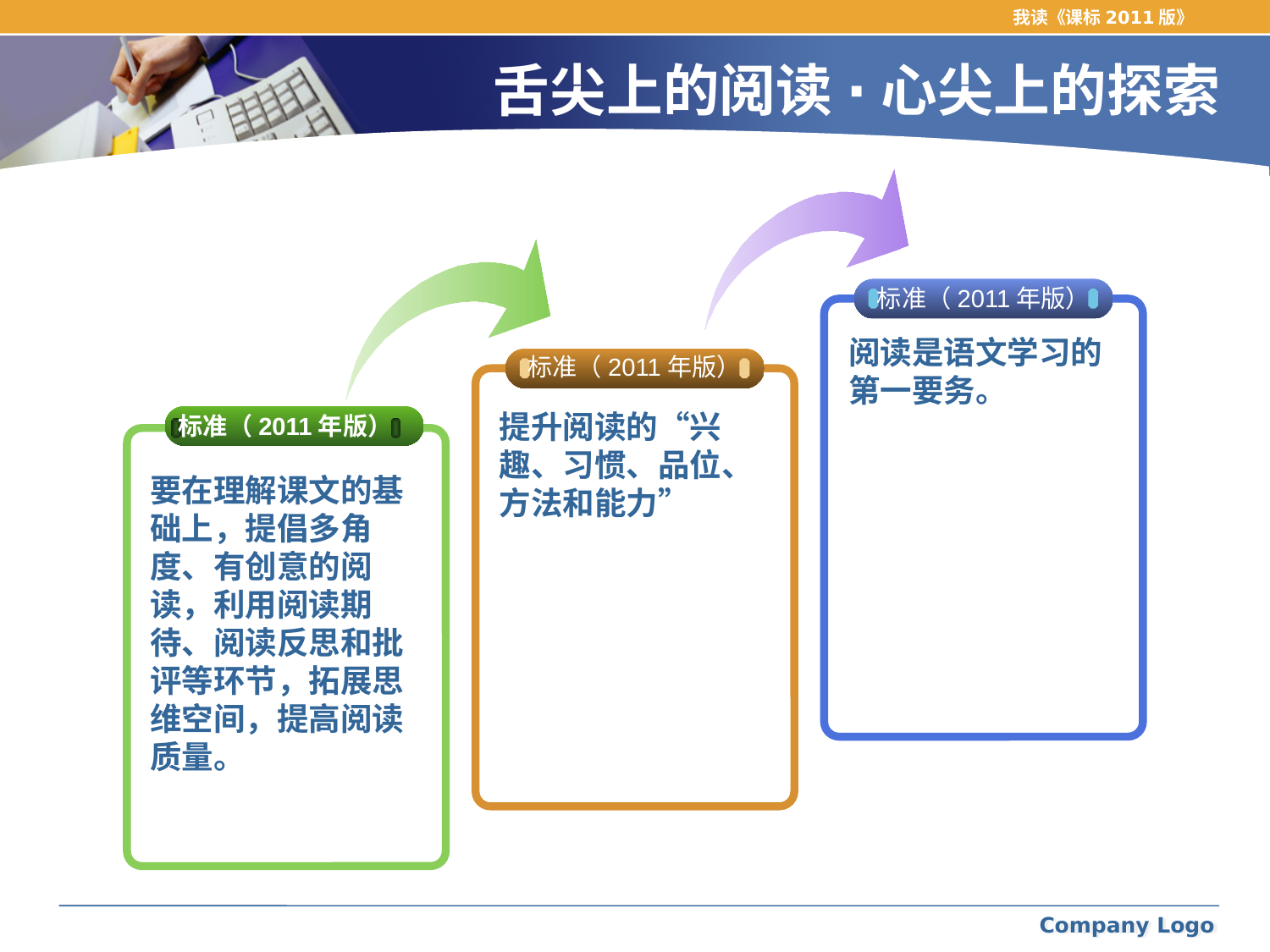

我读《课标2011版》
# 舌尖上的阅读·心尖上的探索

标准（2011年版）

阅读是语文学习的第一要务。
标准（2011年版）

提升阅读的“兴趣、习惯、品位、方法和能力”
标准（2011年版）

要在理解课文的基础上，提倡多角度、有创意的阅读，利用阅读期待、阅读反思和批评等环节，拓展思维空间，提高阅读质量。
Company Logo